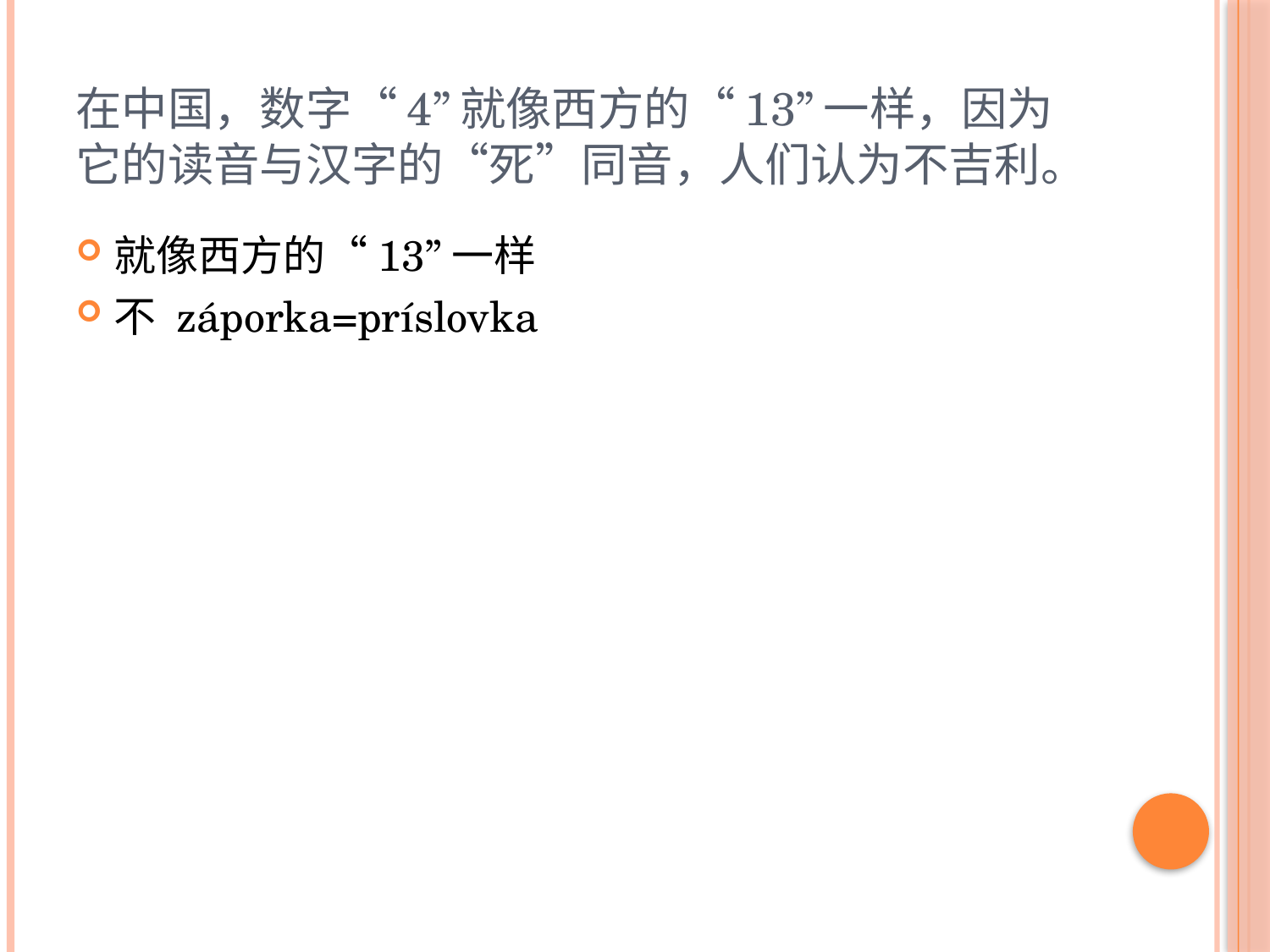

# 在中国，数字“4”就像西方的“13”一样，因为它的读音与汉字的“死”同音，人们认为不吉利。
就像西方的“13”一样
不 záporka=príslovka